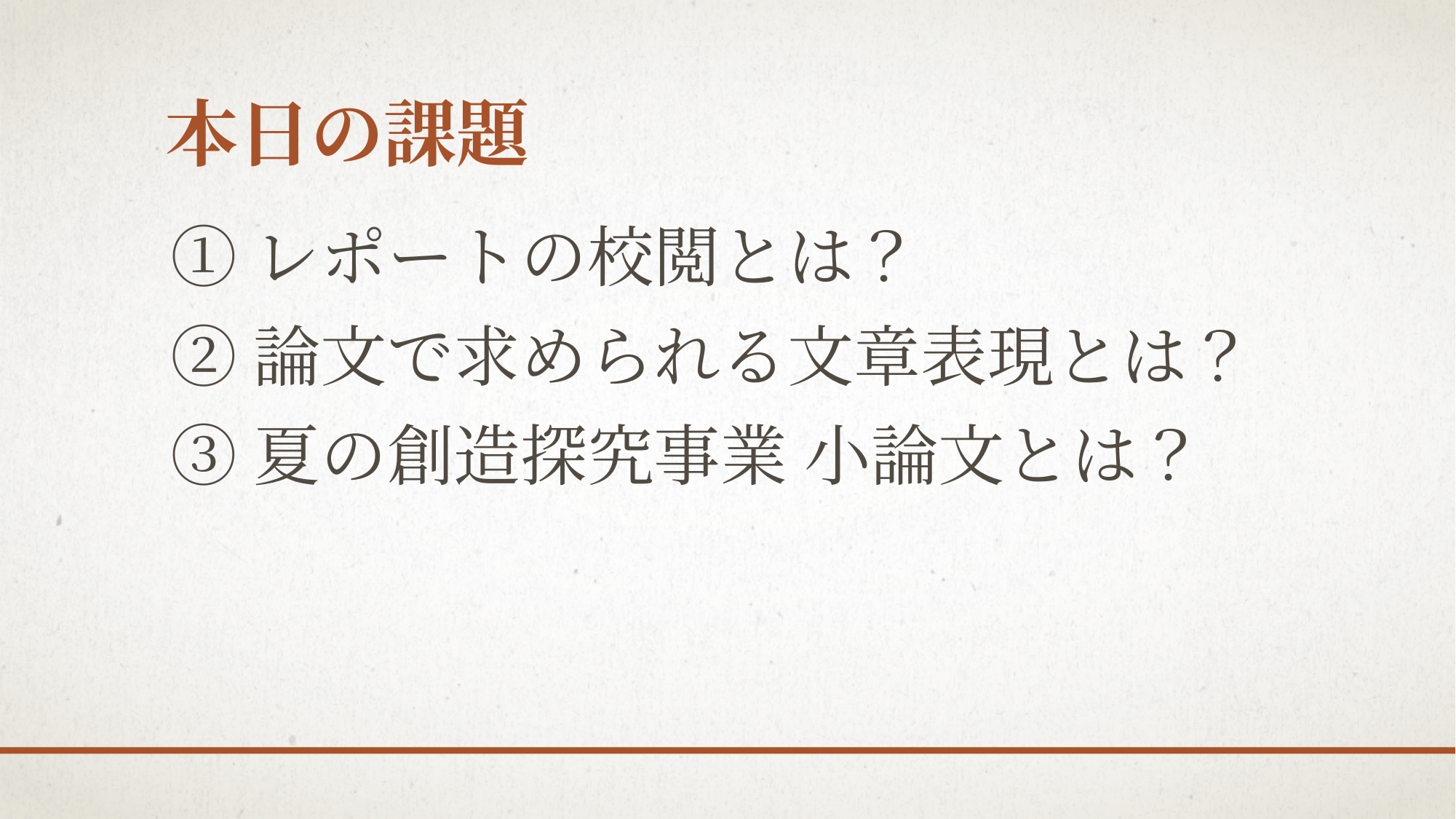

# 本日の課題
①レポートの校閲とは？
②論文で求められる文章表現とは？
③夏の創造探究事業 小論文とは？